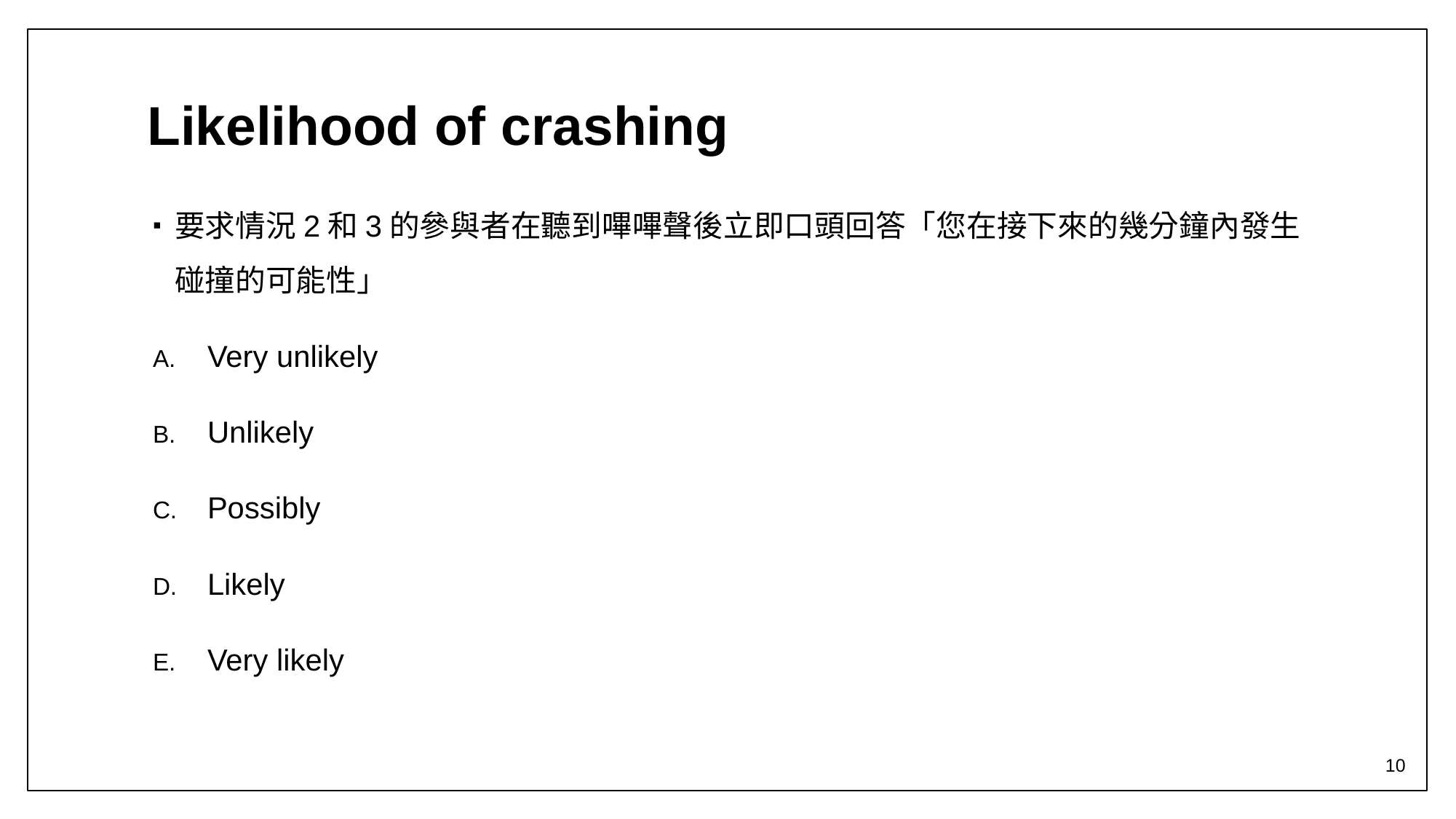

# Likelihood of crashing
要求情況2和3的參與者在聽到嗶嗶聲後立即口頭回答「您在接下來的幾分鐘內發生碰撞的可能性」
Very unlikely
Unlikely
Possibly
Likely
Very likely
10